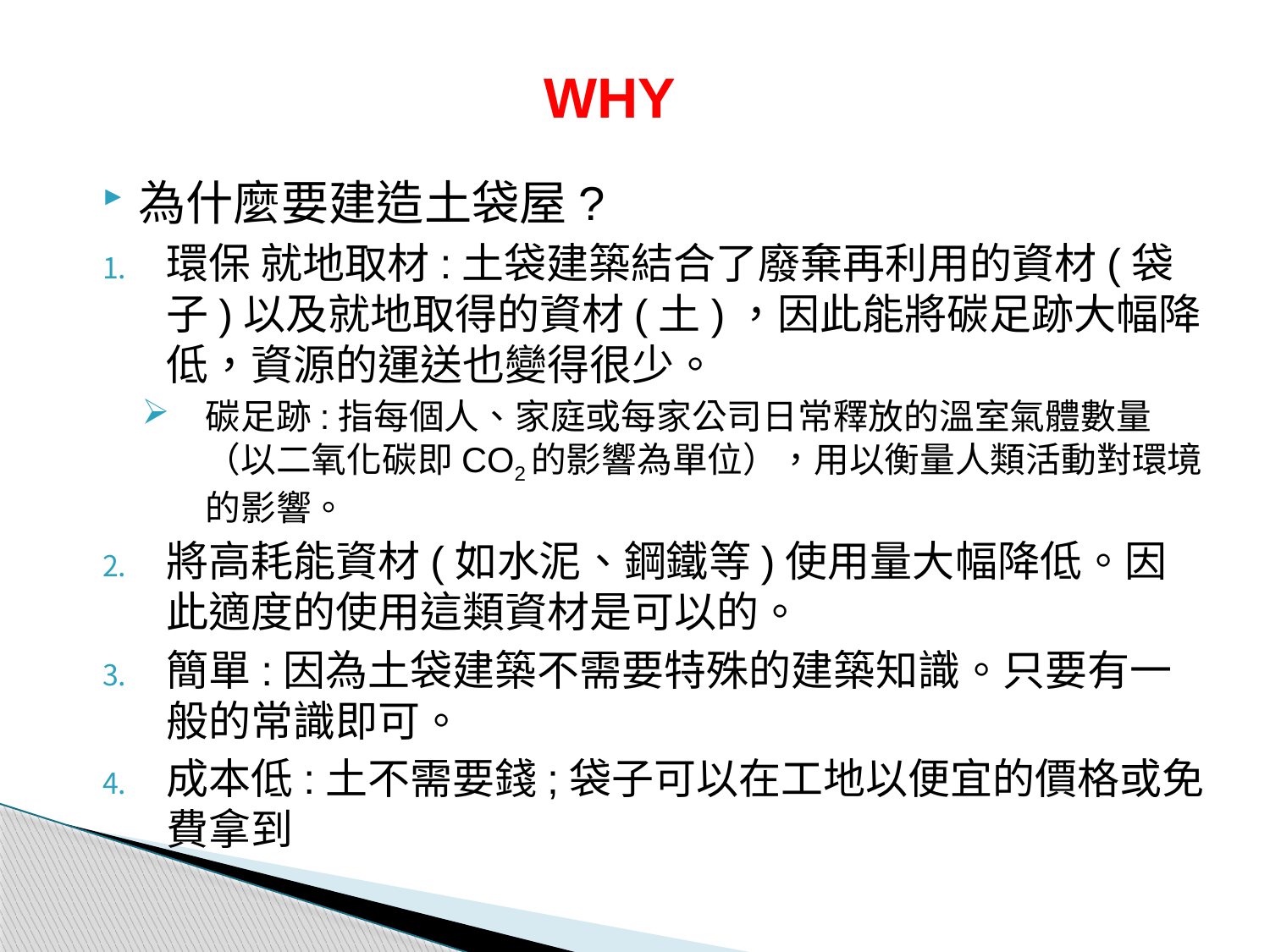

# WHY
為什麼要建造土袋屋?
環保 就地取材:土袋建築結合了廢棄再利用的資材(袋子)以及就地取得的資材(土)，因此能將碳足跡大幅降低，資源的運送也變得很少。
碳足跡:指每個人、家庭或每家公司日常釋放的溫室氣體數量（以二氧化碳即CO2的影響為單位），用以衡量人類活動對環境的影響。
將高耗能資材(如水泥、鋼鐵等)使用量大幅降低。因此適度的使用這類資材是可以的。
簡單:因為土袋建築不需要特殊的建築知識。只要有一般的常識即可。
成本低:土不需要錢;袋子可以在工地以便宜的價格或免費拿到